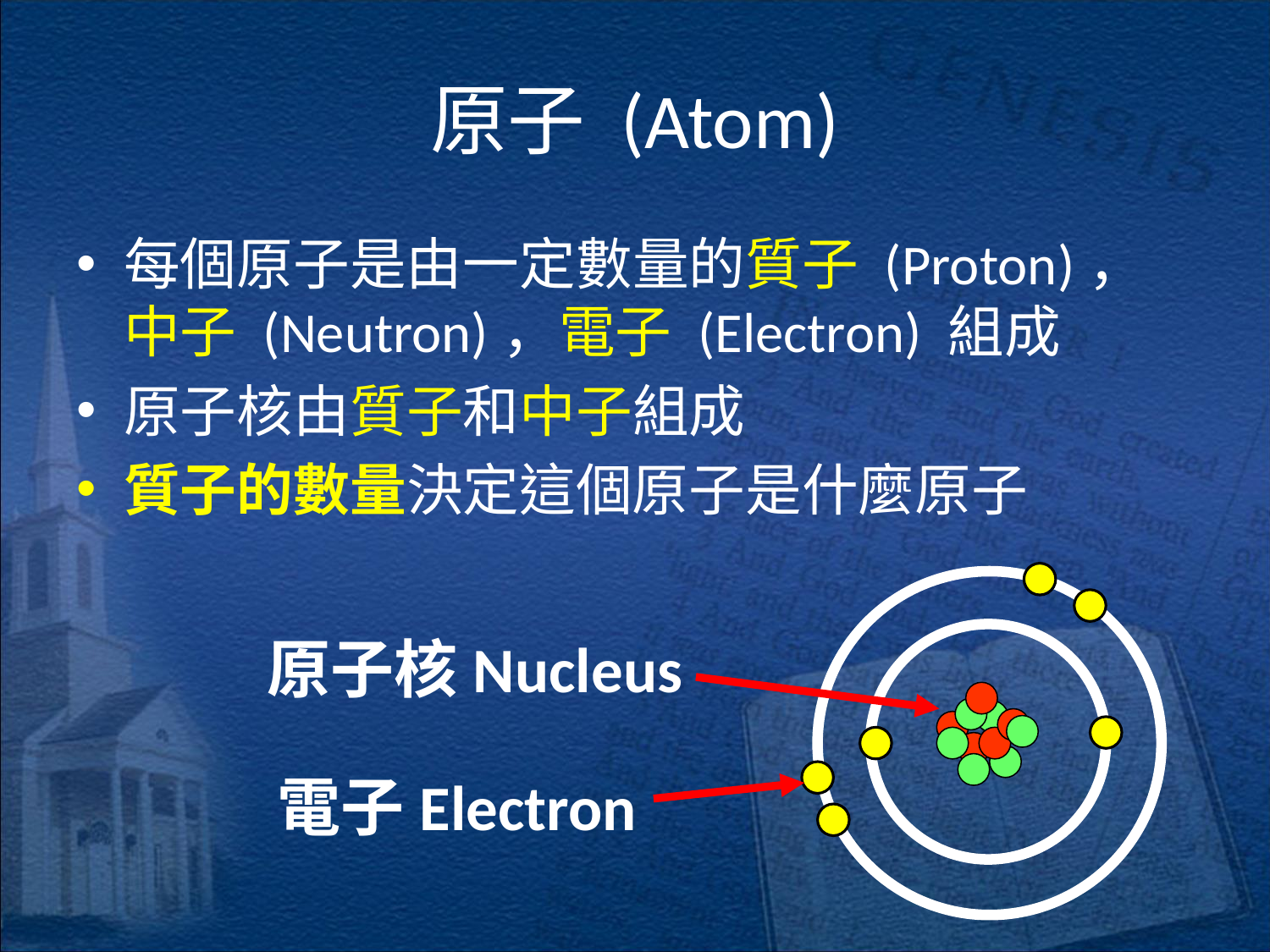

# 原子 (Atom)
每個原子是由一定數量的質子 (Proton)，中子 (Neutron)，電子 (Electron) 組成
原子核由質子和中子組成
質子的數量決定這個原子是什麼原子

原子核Nucleus

電子Electron